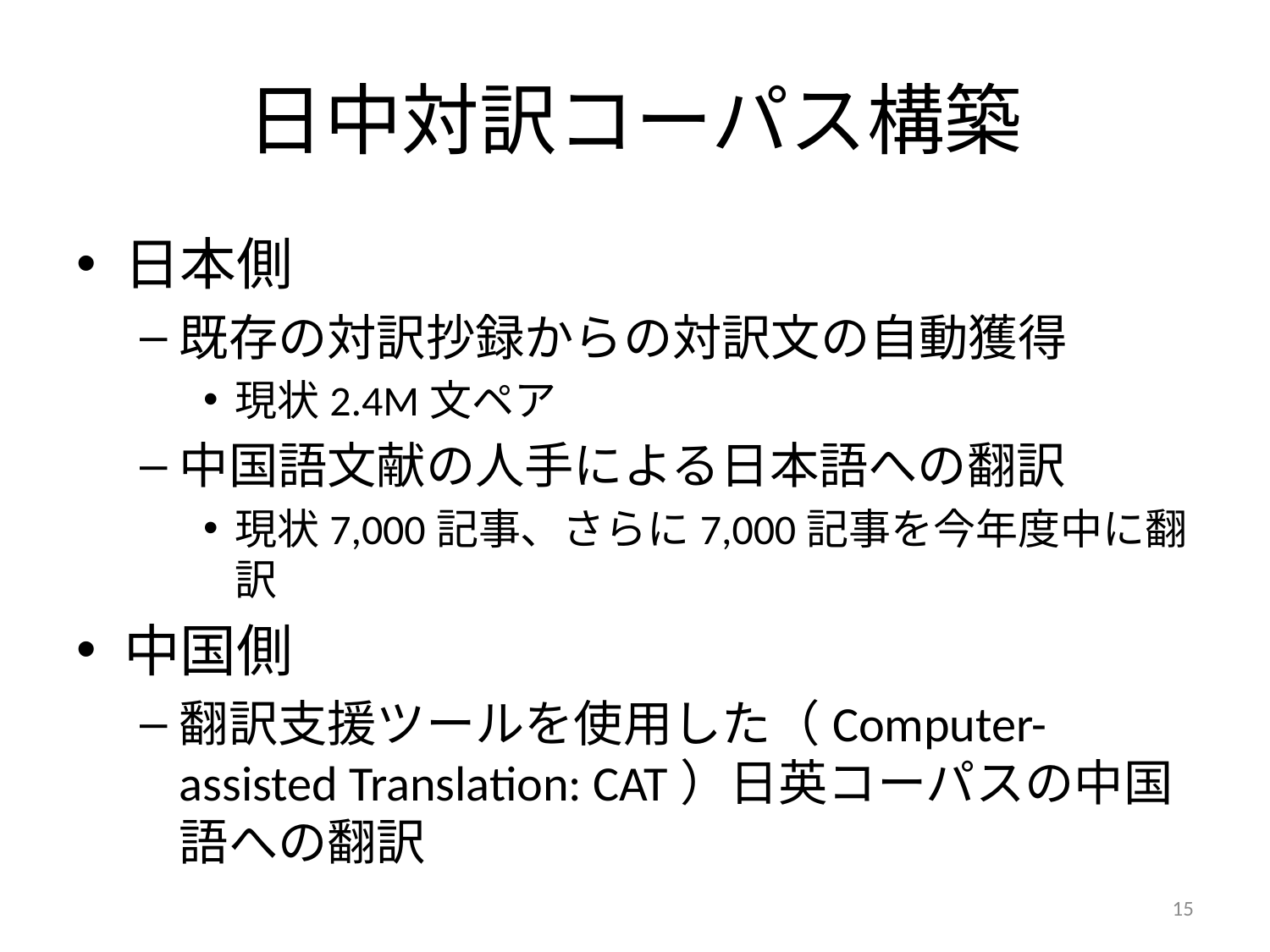

# 日中対訳コーパス構築
日本側
既存の対訳抄録からの対訳文の自動獲得
現状2.4M文ペア
中国語文献の人手による日本語への翻訳
現状7,000記事、さらに7,000記事を今年度中に翻訳
中国側
翻訳支援ツールを使用した（Computer-assisted Translation: CAT）日英コーパスの中国語への翻訳

15